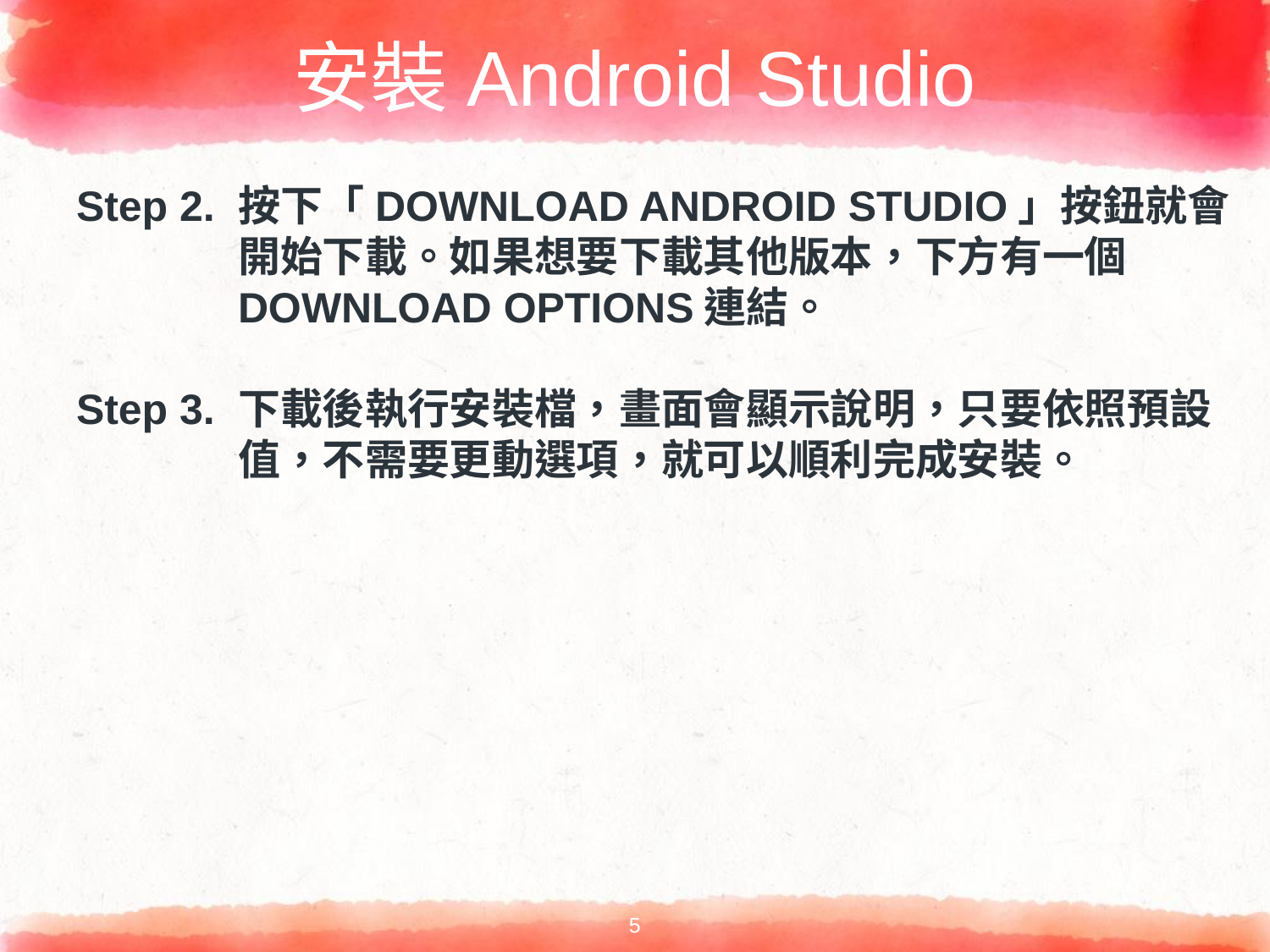

# 安裝Android Studio
Step 2.	按下「DOWNLOAD ANDROID STUDIO」按鈕就會開始下載。如果想要下載其他版本，下方有一個DOWNLOAD OPTIONS連結。

Step 3.	下載後執行安裝檔，畫面會顯示說明，只要依照預設值，不需要更動選項，就可以順利完成安裝。
5